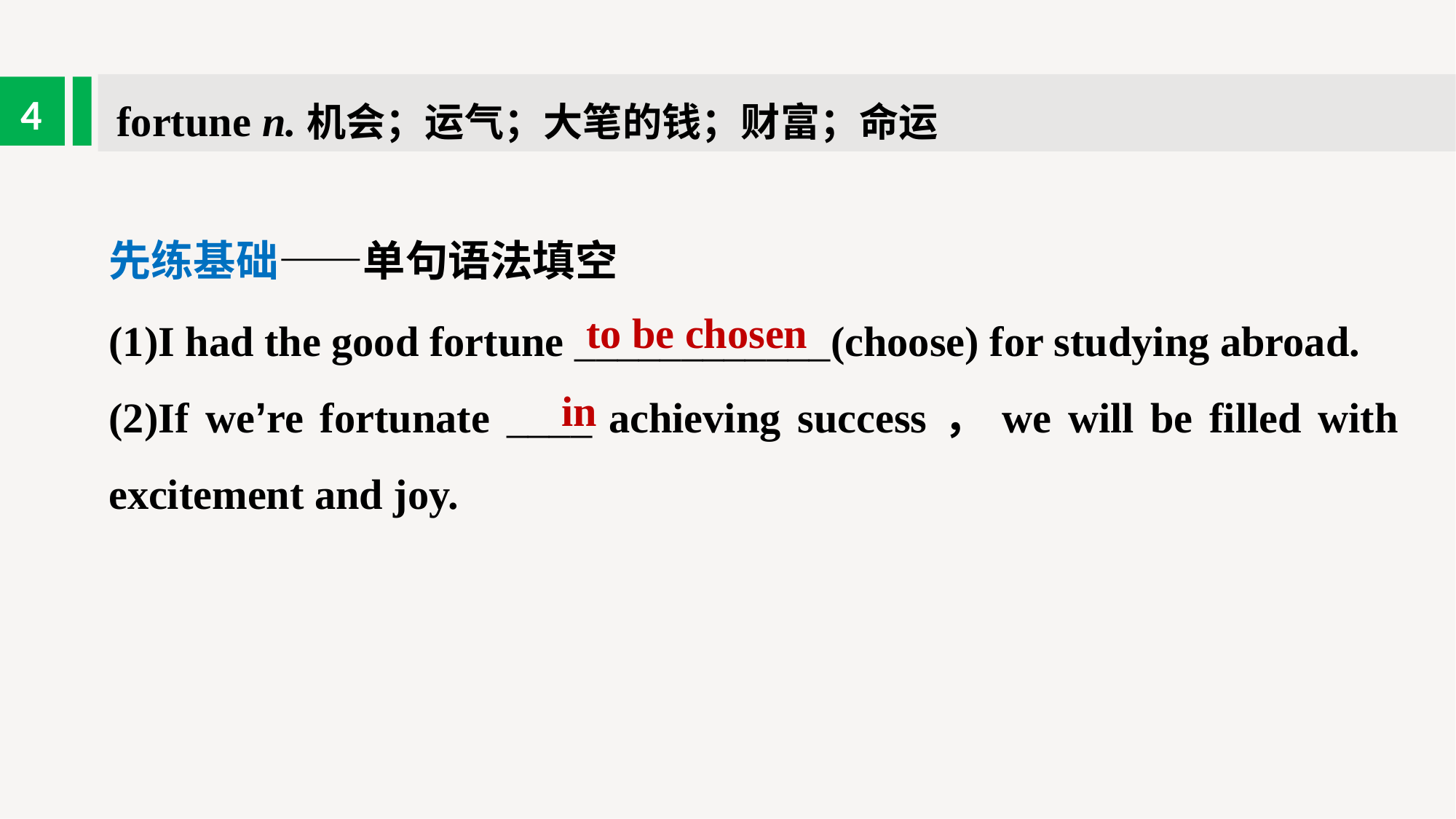

fortune n.机会；运气；大笔的钱；财富；命运

4
先练基础——单句语法填空
(1)I had the good fortune ____________(choose) for studying abroad.
(2)If we’re fortunate ____ achieving success，we will be filled with excitement and joy.
to be chosen
in